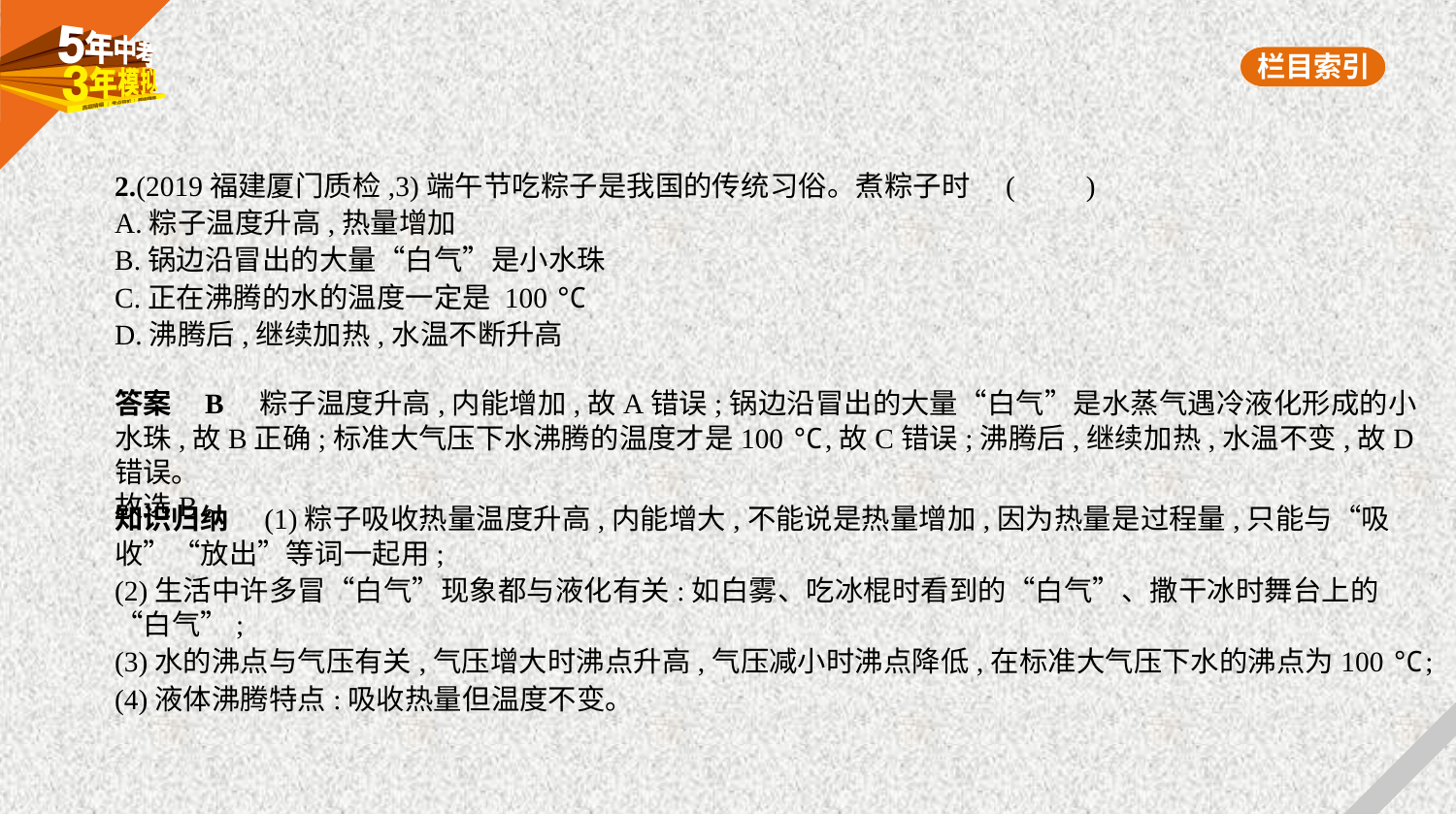

2.(2019福建厦门质检,3)端午节吃粽子是我国的传统习俗。煮粽子时 (　　)
A.粽子温度升高,热量增加
B.锅边沿冒出的大量“白气”是小水珠
C.正在沸腾的水的温度一定是 100 ℃
D.沸腾后,继续加热,水温不断升高
答案    B　粽子温度升高,内能增加,故A错误;锅边沿冒出的大量“白气”是水蒸气遇冷液化形成的小
水珠,故B正确;标准大气压下水沸腾的温度才是100 ℃,故C错误;沸腾后,继续加热,水温不变,故D错误。
故选B。
知识归纳　(1)粽子吸收热量温度升高,内能增大,不能说是热量增加,因为热量是过程量,只能与“吸
收”“放出”等词一起用;
(2)生活中许多冒“白气”现象都与液化有关:如白雾、吃冰棍时看到的“白气”、撒干冰时舞台上的
“白气”;
(3)水的沸点与气压有关,气压增大时沸点升高,气压减小时沸点降低,在标准大气压下水的沸点为100 ℃;
(4)液体沸腾特点:吸收热量但温度不变。